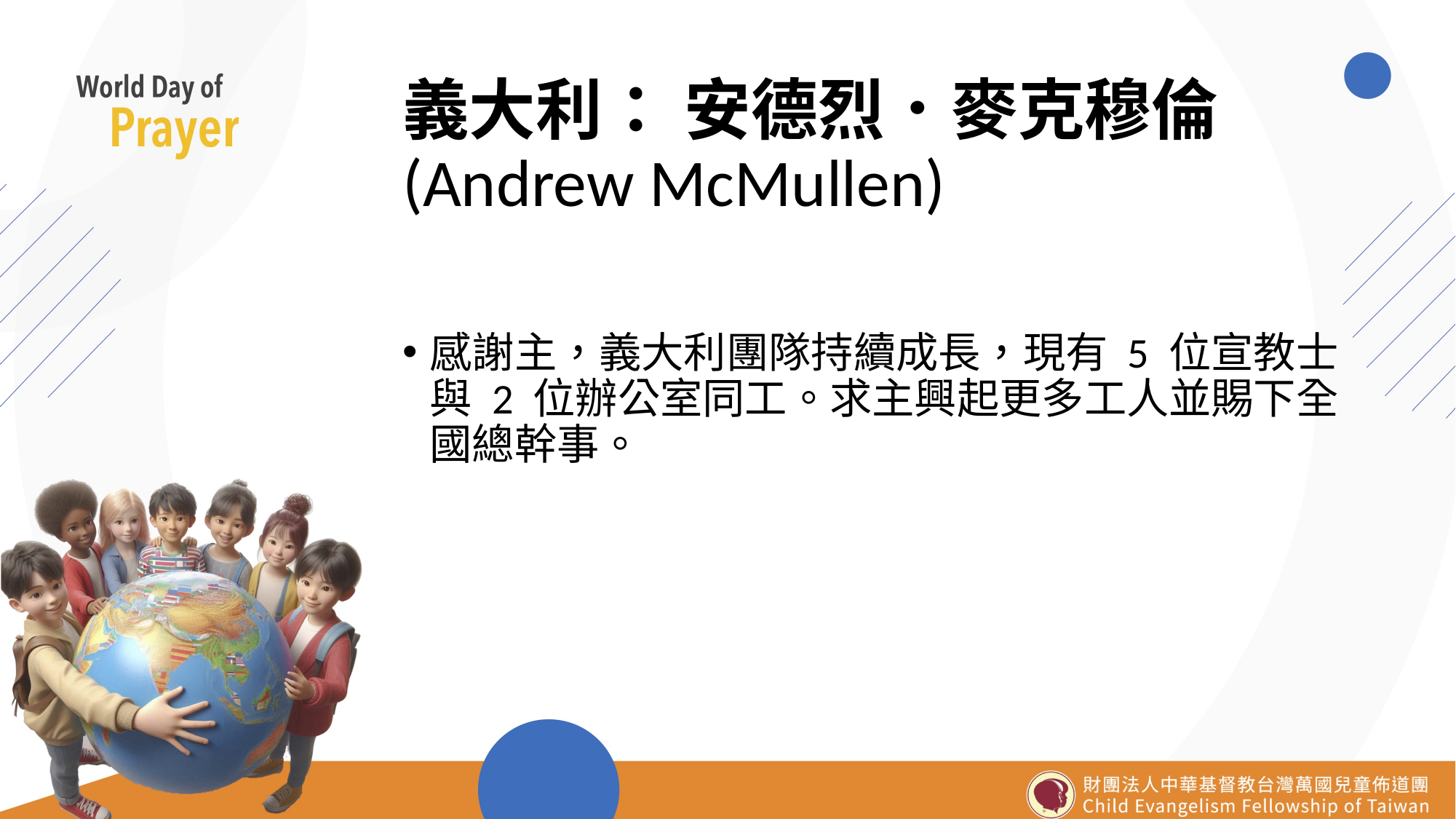

# 義大利： 安德烈．麥克穆倫(Andrew McMullen)
感謝主，義大利團隊持續成長，現有 5 位宣教士與 2 位辦公室同工。求主興起更多工人並賜下全國總幹事。